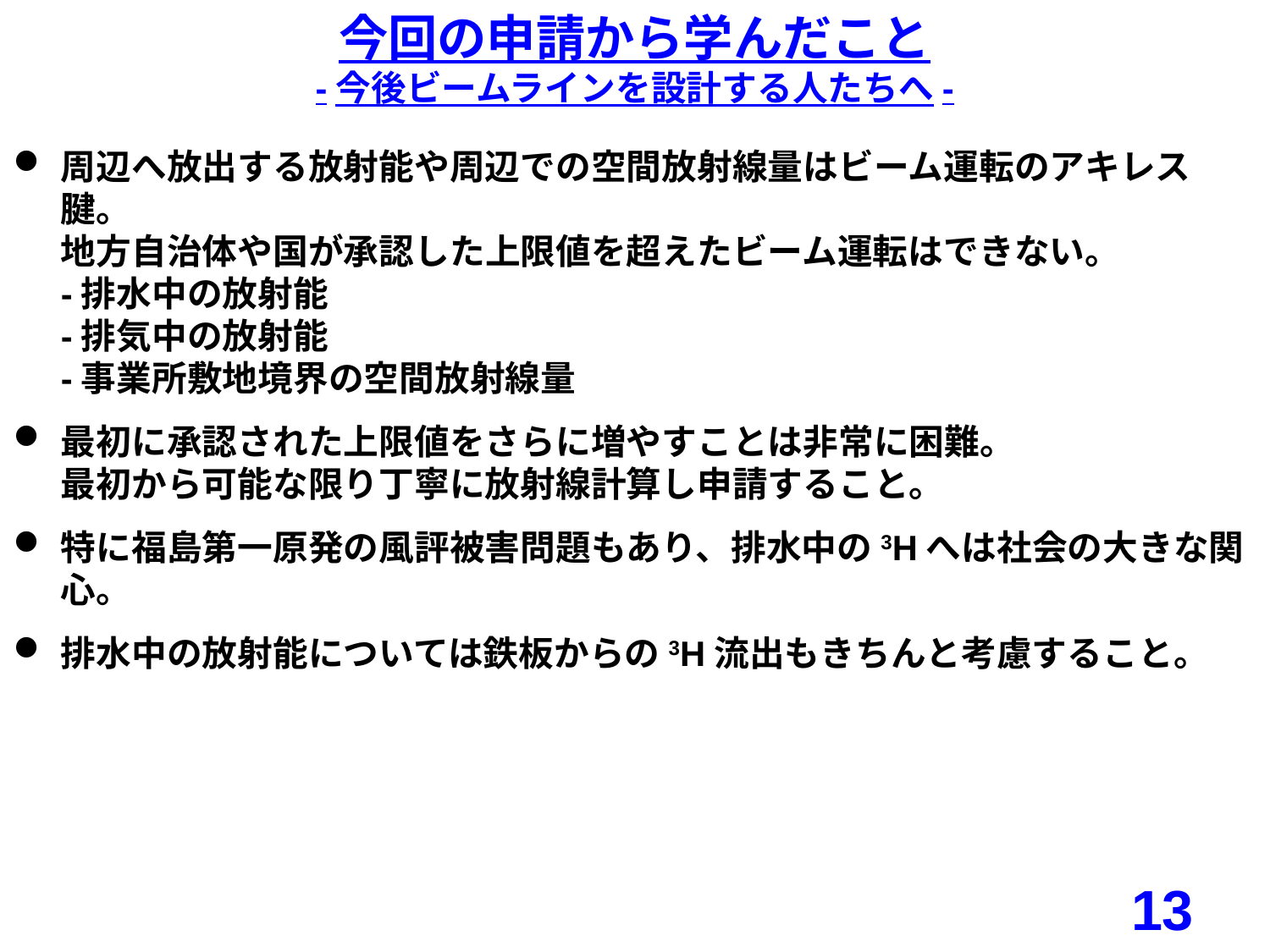

今回の申請から学んだこと
-今後ビームラインを設計する人たちへ-
周辺へ放出する放射能や周辺での空間放射線量はビーム運転のアキレス腱。
地方自治体や国が承認した上限値を超えたビーム運転はできない。
-排水中の放射能
-排気中の放射能
-事業所敷地境界の空間放射線量
最初に承認された上限値をさらに増やすことは非常に困難。
最初から可能な限り丁寧に放射線計算し申請すること。
特に福島第一原発の風評被害問題もあり、排水中の3Hへは社会の大きな関心。
排水中の放射能については鉄板からの3H流出もきちんと考慮すること。
13